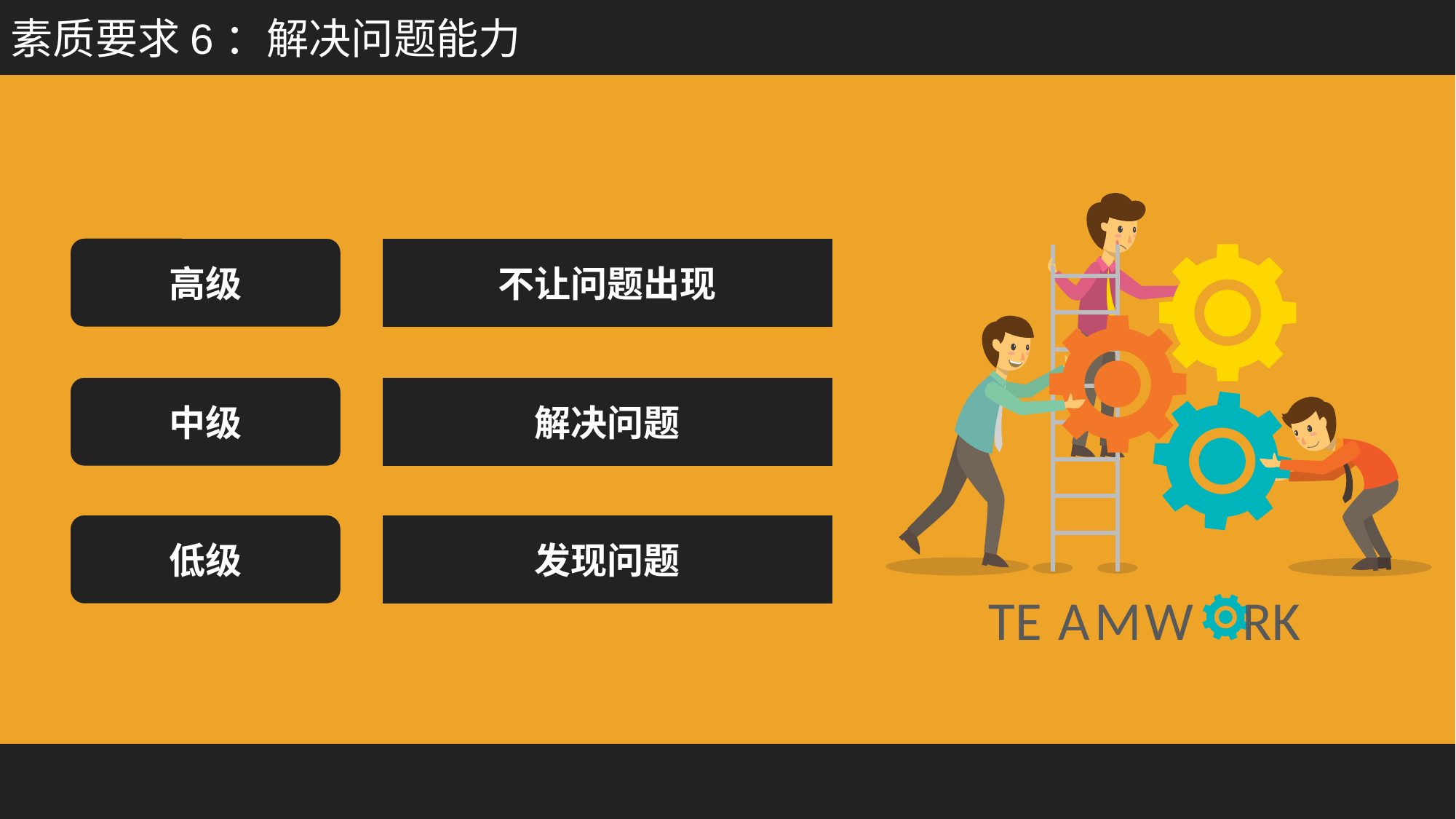

素质要求6：解决问题能力

TE
A
M
W    RK

高级
不让问题出现
中级
解决问题
低级
发现问题